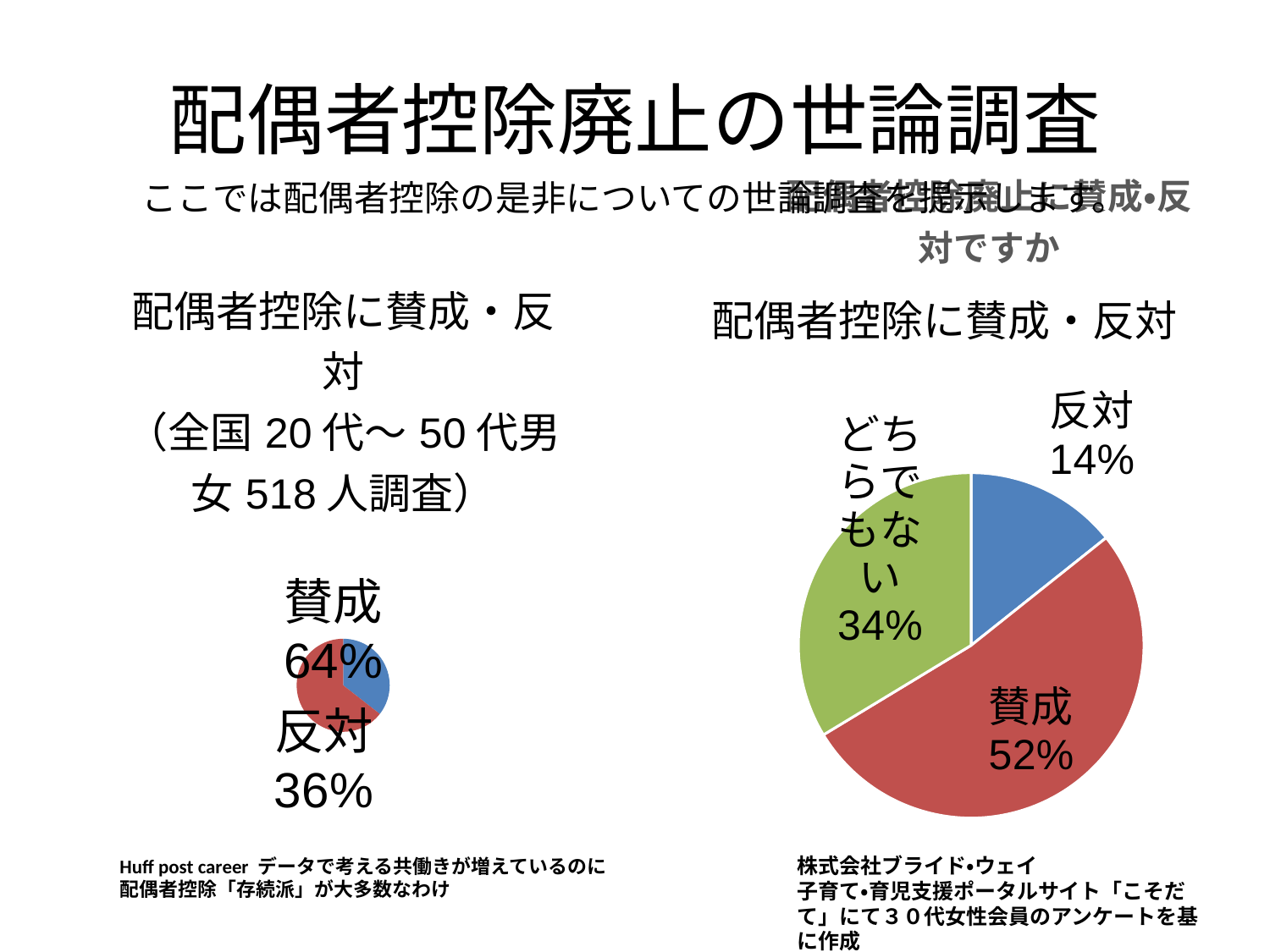

# 配偶者控除廃止の世論調査

### Chart: 配偶者控除廃止に賛成・反対ですか

| Category |
|---|
ここでは配偶者控除の是非についての世論調査を提示します。

### Chart: 配偶者控除に賛成・反対

| Category |  |
|---|---|
| 反対 | 14.0 |
| 賛成 | 51.0 |
| どちらでもない | 33.0 |

### Chart: 配偶者控除に賛成・反対
（全国20代～50代男女518人調査）

| Category |  |
|---|---|
| 配偶者控除廃止に賛成 | 32.0 |
| 配偶者控除廃止に反対 | 58.0 |
株式会社ブライド・ウェイ
子育て・育児支援ポータルサイト「こそだて」にて３０代女性会員のアンケートを基に作成
Huff post career データで考える共働きが増えているのに配偶者控除「存続派」が大多数なわけ